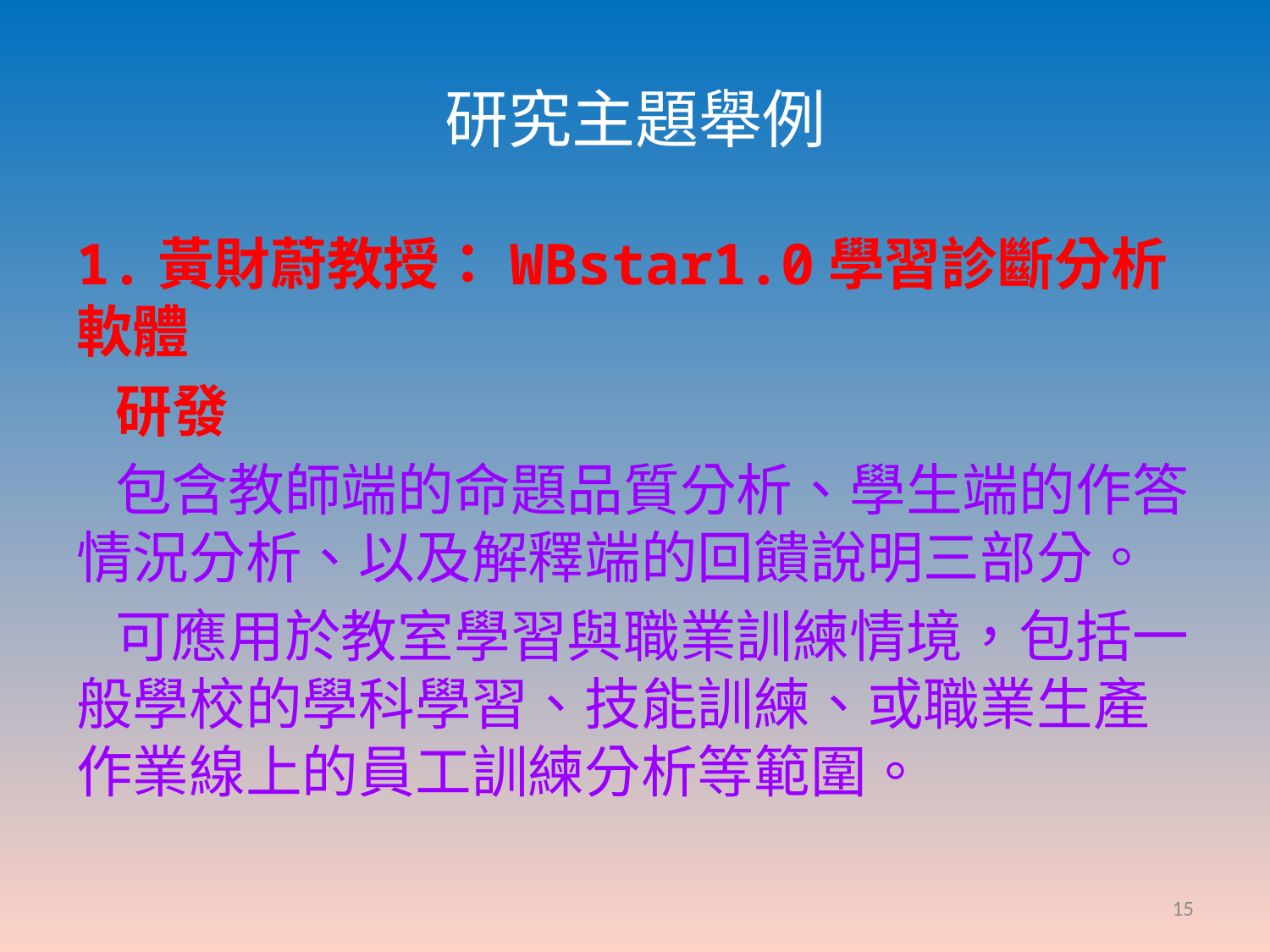

# 研究主題舉例
1.黃財蔚教授：WBstar1.0學習診斷分析軟體
  研發
  包含教師端的命題品質分析、學生端的作答情況分析、以及解釋端的回饋說明三部分。
  可應用於教室學習與職業訓練情境，包括一般學校的學科學習、技能訓練、或職業生產作業線上的員工訓練分析等範圍。
15